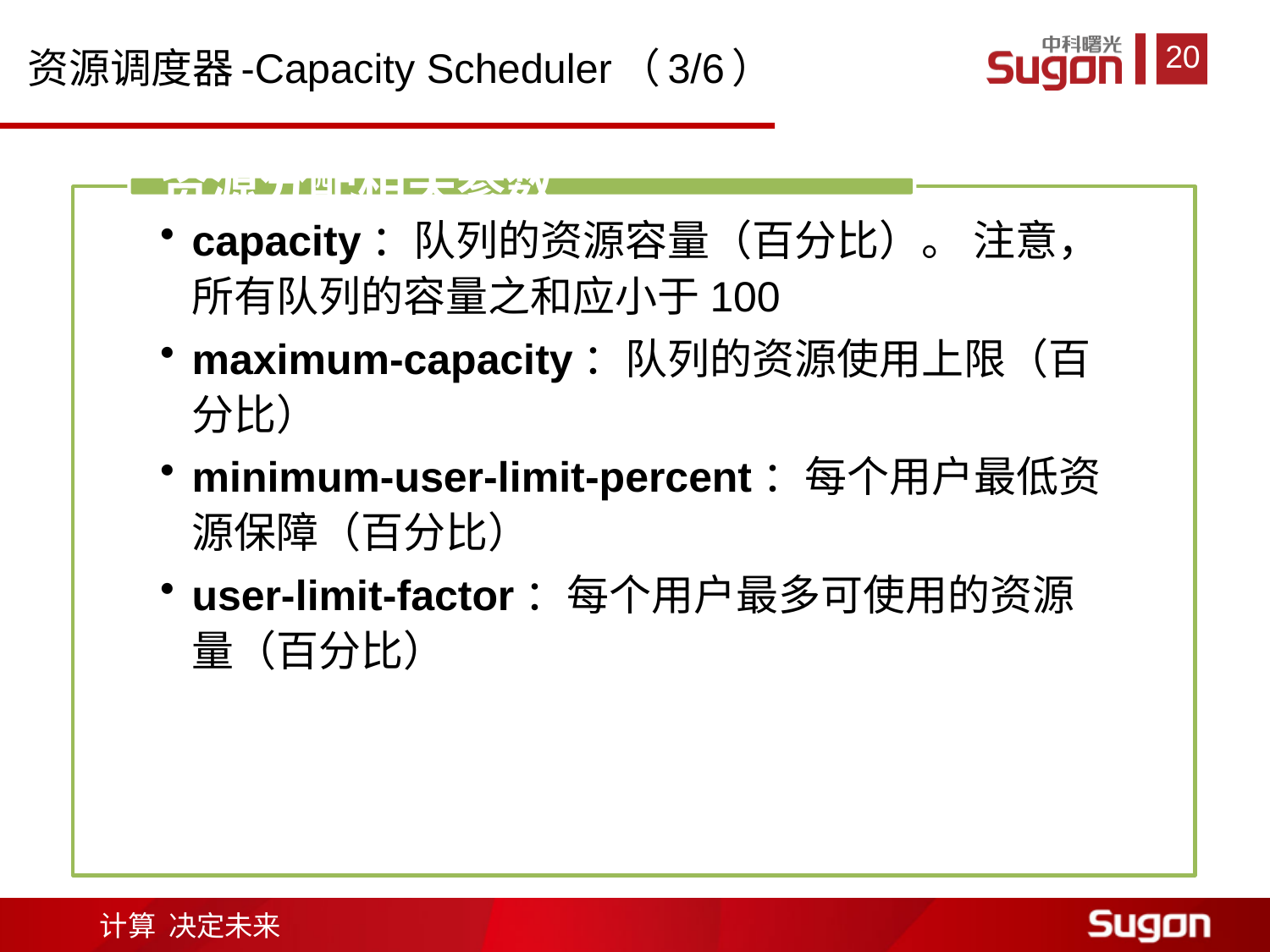

资源调度器-Capacity Scheduler（3/6）
capacity：队列的资源容量（百分比）。 注意，所有队列的容量之和应小于100
maximum-capacity：队列的资源使用上限（百分比）
minimum-user-limit-percent：每个用户最低资源保障（百分比）
user-limit-factor：每个用户最多可使用的资源量（百分比）
资源分配相关参数